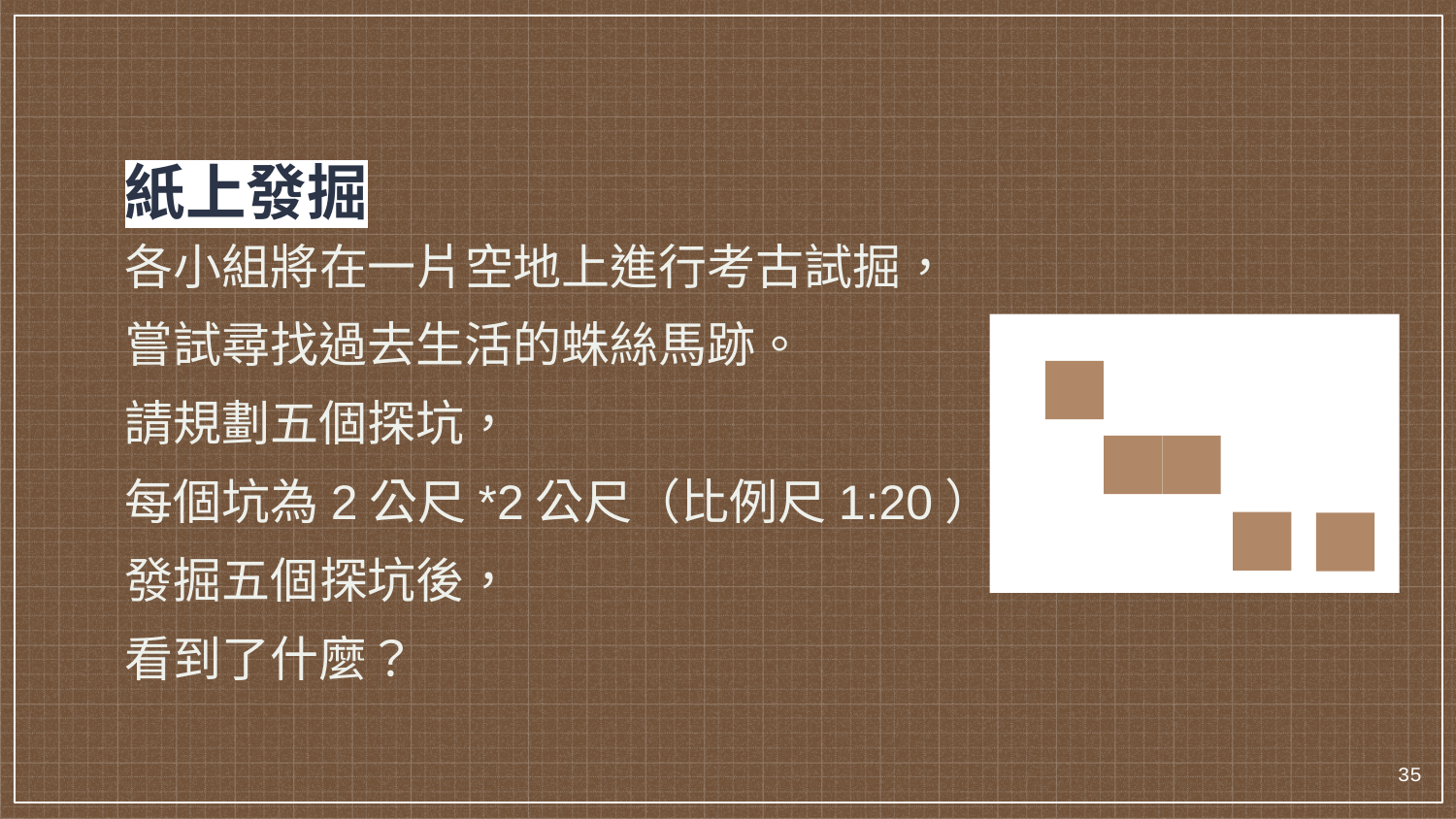

紙上發掘
各小組將在一片空地上進行考古試掘，
嘗試尋找過去生活的蛛絲馬跡。
請規劃五個探坑，
每個坑為2公尺*2公尺（比例尺1:20）。
發掘五個探坑後，
看到了什麼？

35